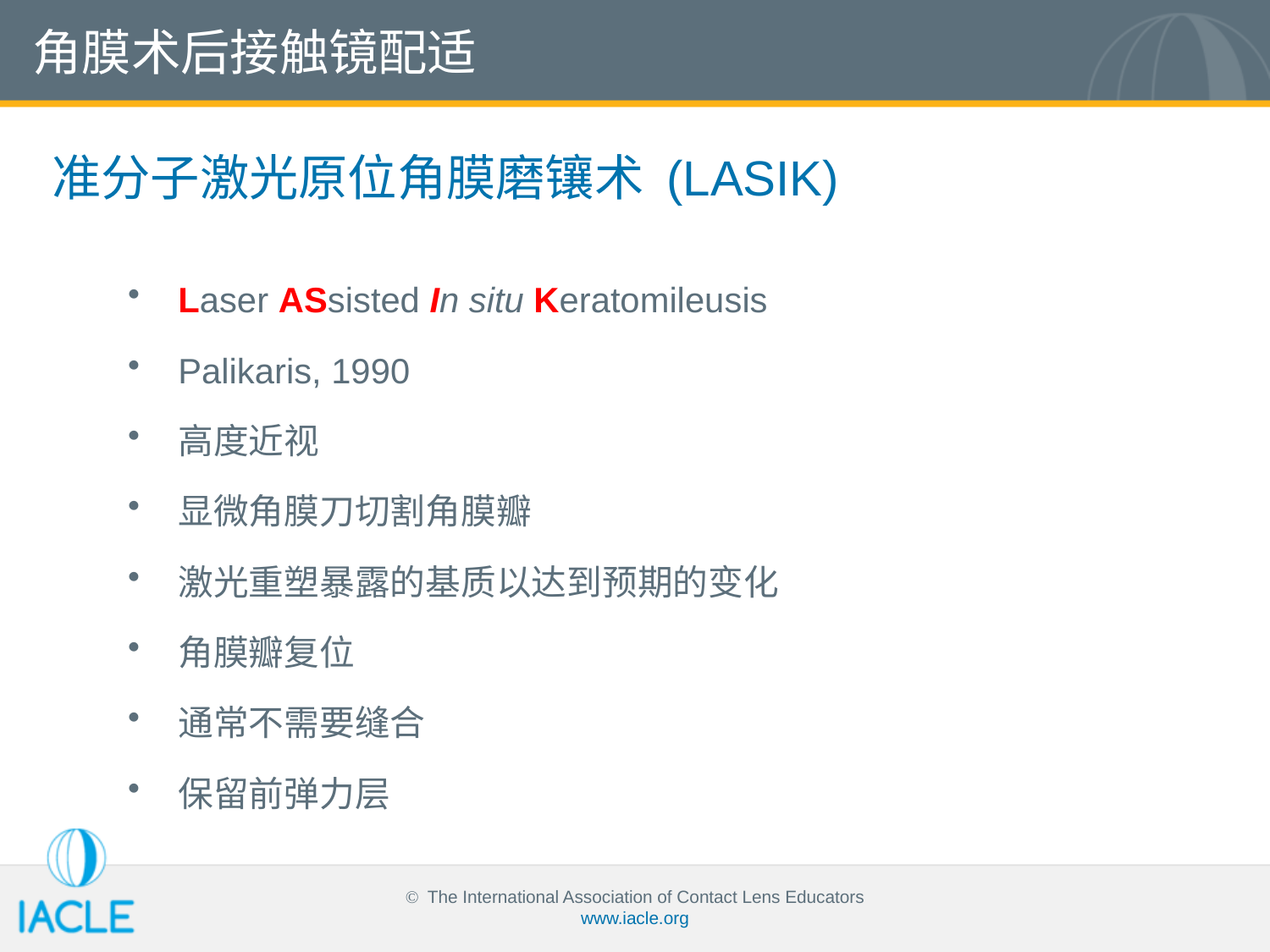

角膜术后接触镜配适
准分子激光原位角膜磨镶术 (LASIK)
Laser ASsisted In situ Keratomileusis
Palikaris, 1990
高度近视
显微角膜刀切割角膜瓣
激光重塑暴露的基质以达到预期的变化
角膜瓣复位
通常不需要缝合
保留前弹力层